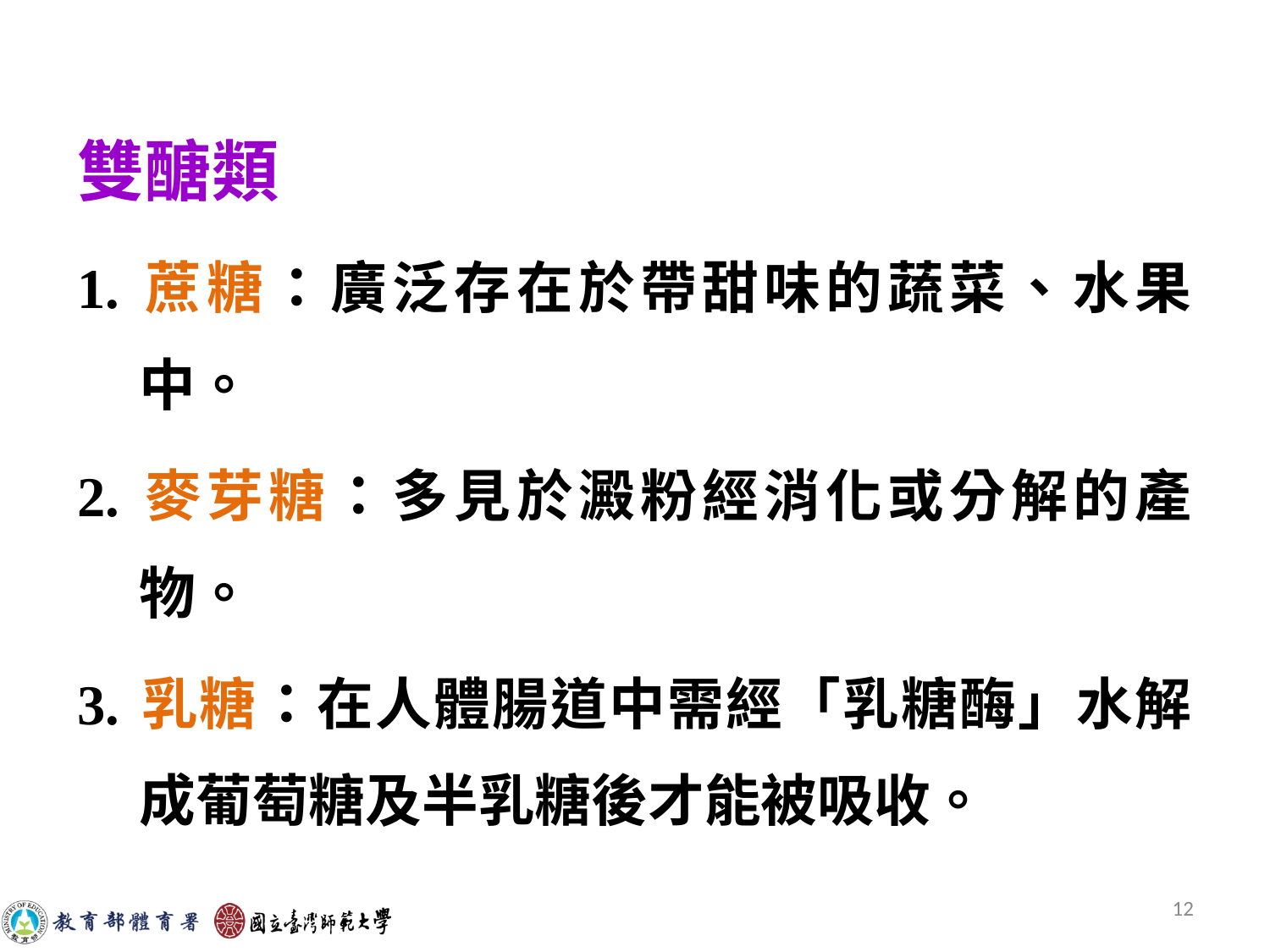

雙醣類
1.	蔗糖：廣泛存在於帶甜味的蔬菜、水果中。
2.	麥芽糖：多見於澱粉經消化或分解的產物。
3.	乳糖：在人體腸道中需經「乳糖酶」水解成葡萄糖及半乳糖後才能被吸收。
12